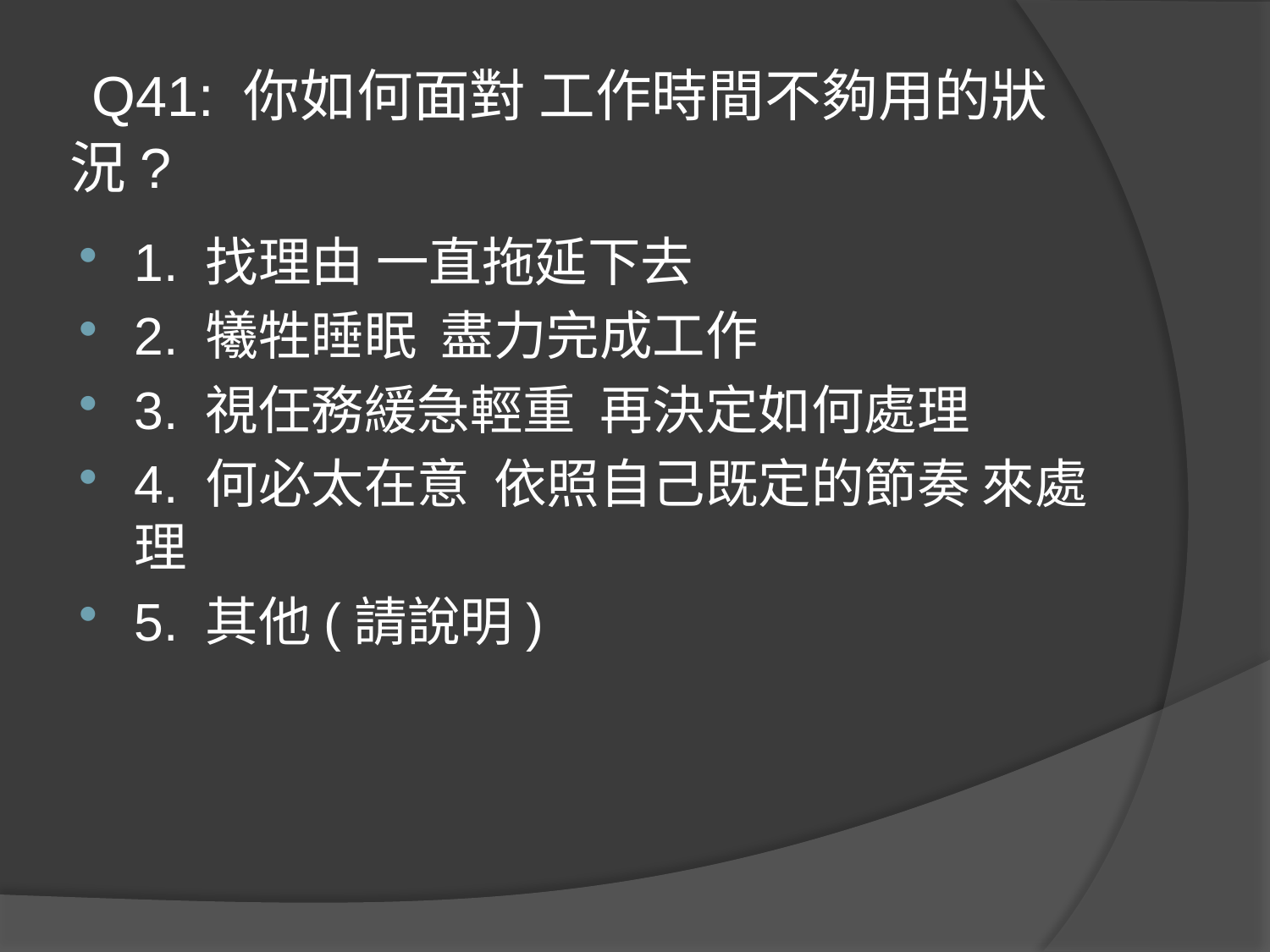

# Q41: 你如何面對 工作時間不夠用的狀況?
1. 找理由 一直拖延下去
2. 犧牲睡眠  盡力完成工作
3. 視任務緩急輕重  再決定如何處理
4. 何必太在意  依照自己既定的節奏 來處理
5. 其他(請說明)